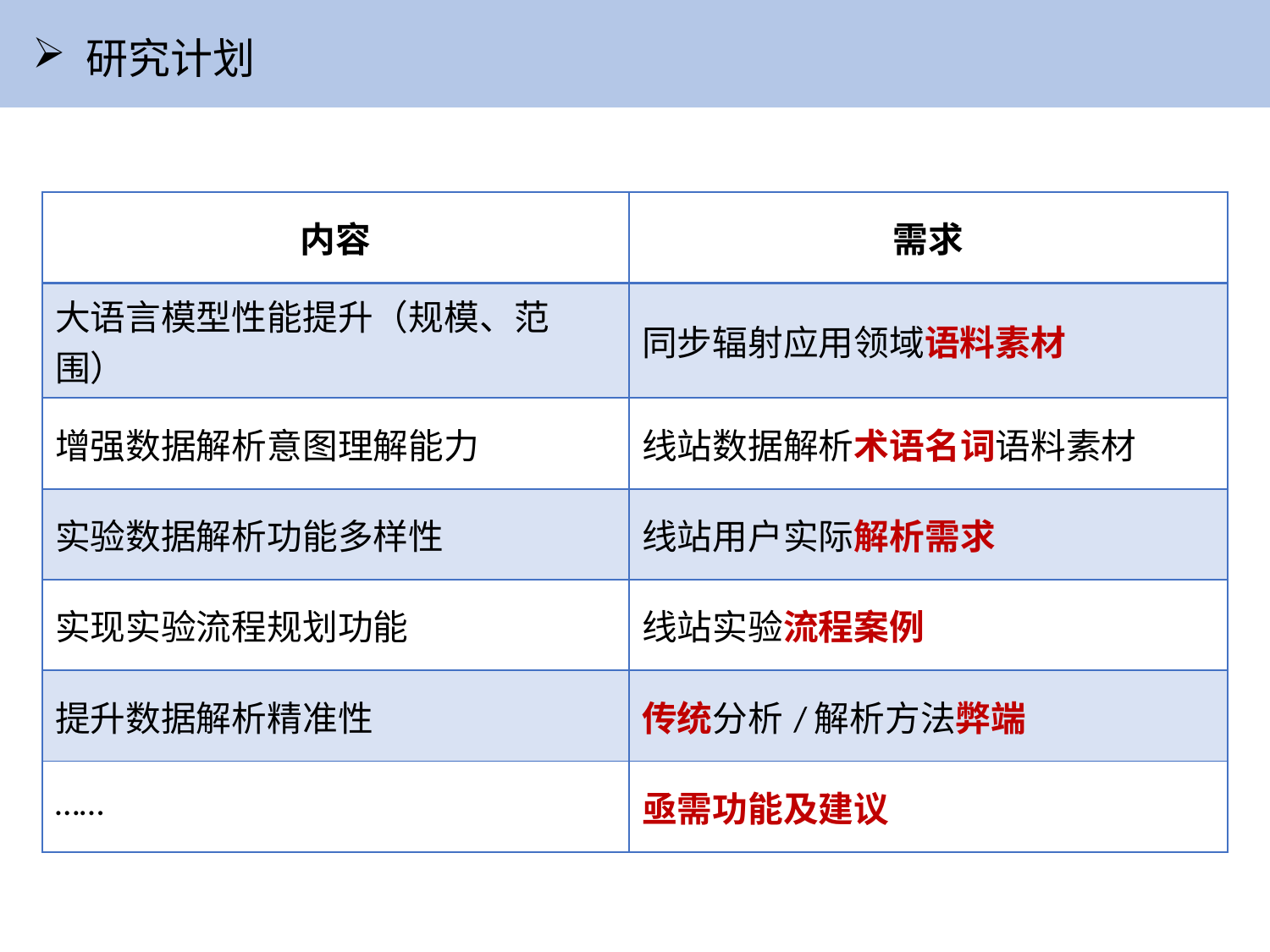

研究计划
| 内容 | 需求 |
| --- | --- |
| 大语言模型性能提升（规模、范围） | 同步辐射应用领域语料素材 |
| 增强数据解析意图理解能力 | 线站数据解析术语名词语料素材 |
| 实验数据解析功能多样性 | 线站用户实际解析需求 |
| 实现实验流程规划功能 | 线站实验流程案例 |
| 提升数据解析精准性 | 传统分析/解析方法弊端 |
| …… | 亟需功能及建议 |